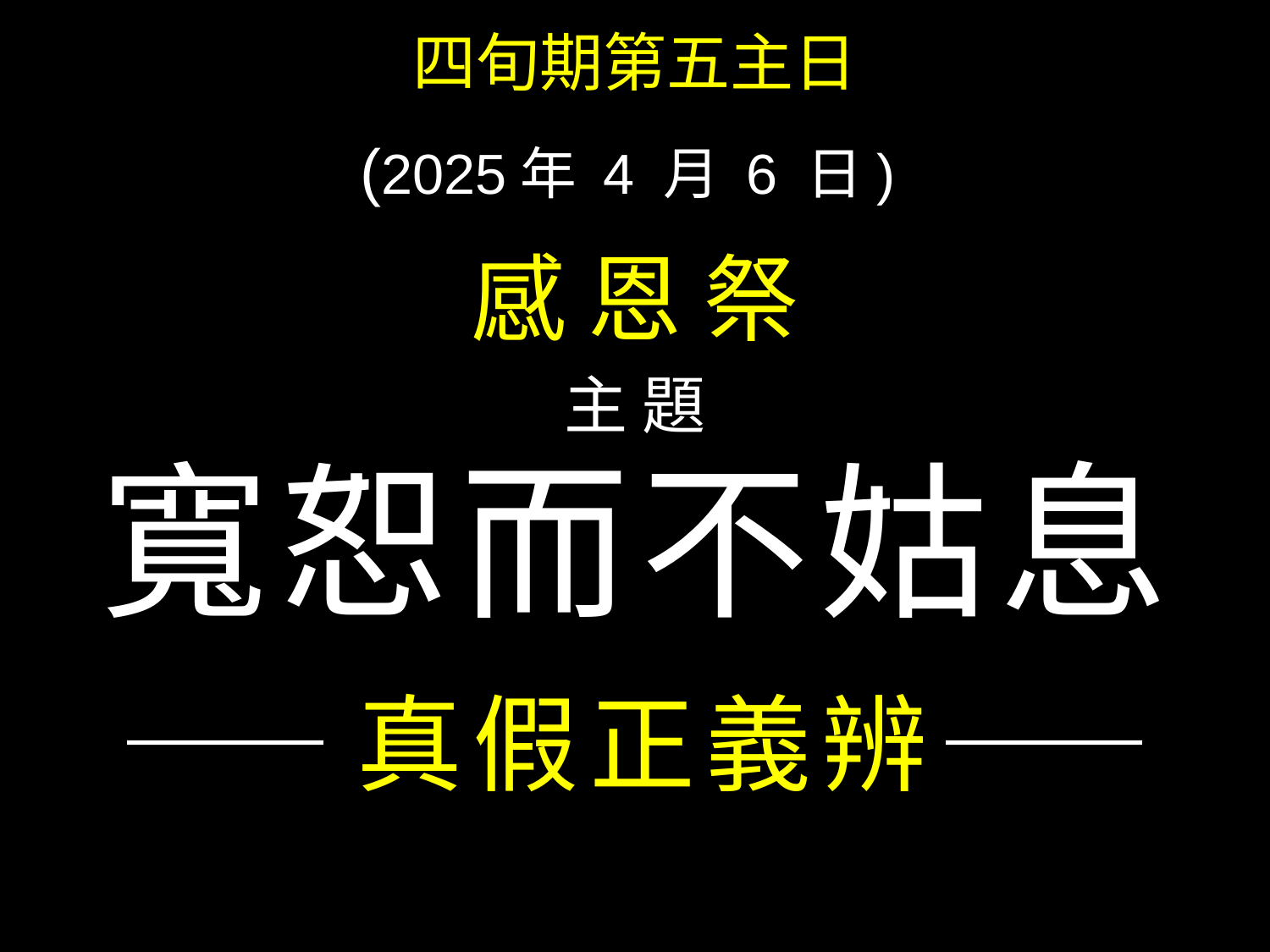

四旬期第五主日
 (2025年 4 月 6 日)
感 恩 祭

主 題
寬恕而不姑息
——真假正義辨——